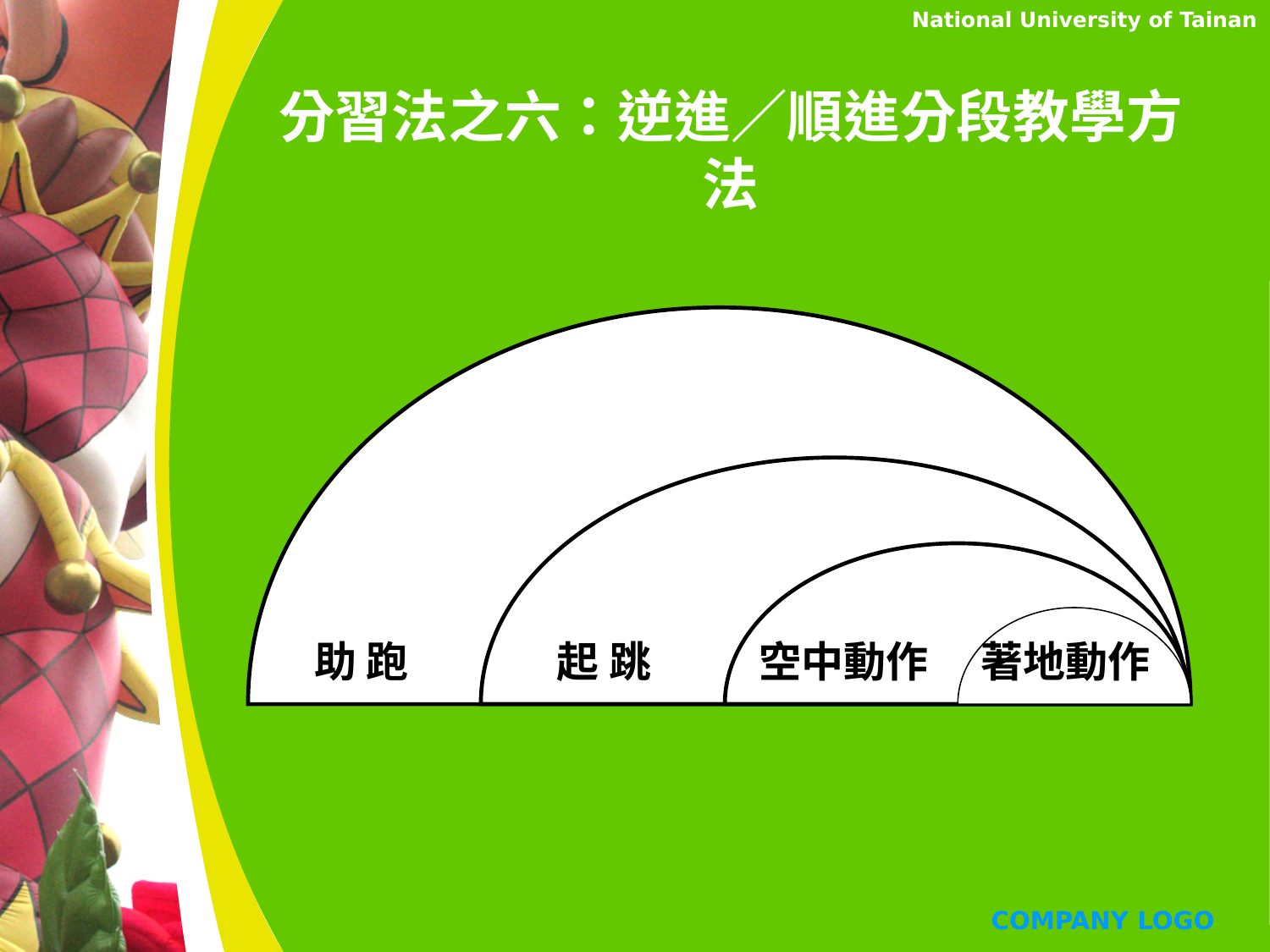

National University of Tainan
# 分習法之六：逆進∕順進分段教學方法

著地動作
助 跑
起 跳
空中動作